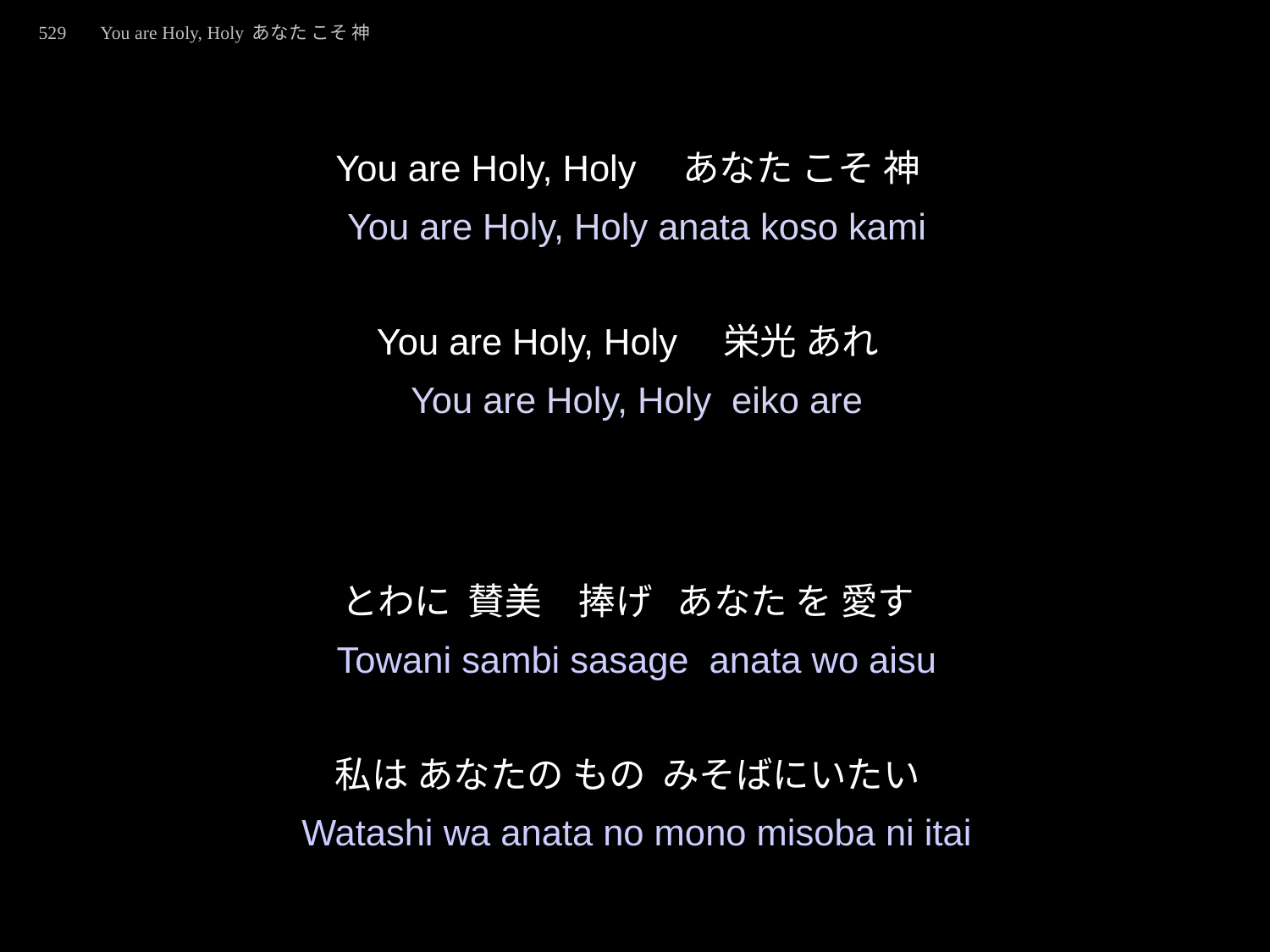

529　You are Holy, Holyあなた こそ 神
★W
20201018.ppt
ゆーーあーほーりーあなたこそかみ
★４
You are Holy, Holy   あなた こそ 神

You are Holy, Holy   栄光 あれ

とわに  賛美　捧げ   あなた を 愛す

私は あなたの もの  みそばにいたい
You are Holy, Holy anata koso kami

You are Holy, Holy  eiko are

Towani sambi sasage  anata wo aisu

Watashi wa anata no mono misoba ni itai